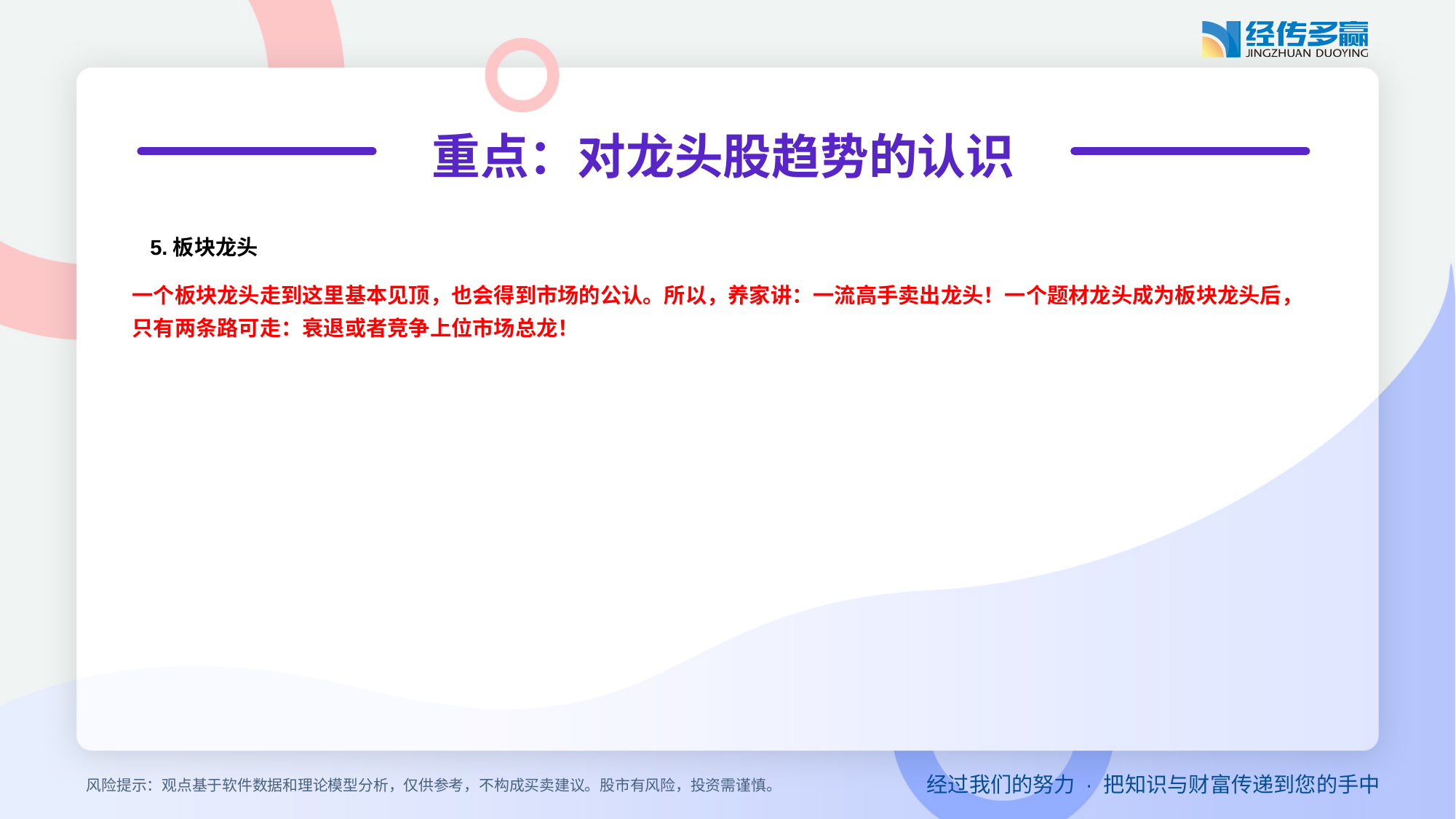

重点：对龙头股趋势的认识
   5.板块龙头
一个板块龙头走到这里基本见顶，也会得到市场的公认。所以，养家讲：一流高手卖出龙头！一个题材龙头成为板块龙头后，只有两条路可走：衰退或者竞争上位市场总龙！

风险提示：观点基于软件数据和理论模型分析，仅供参考，不构成买卖建议。股市有风险，投资需谨慎。